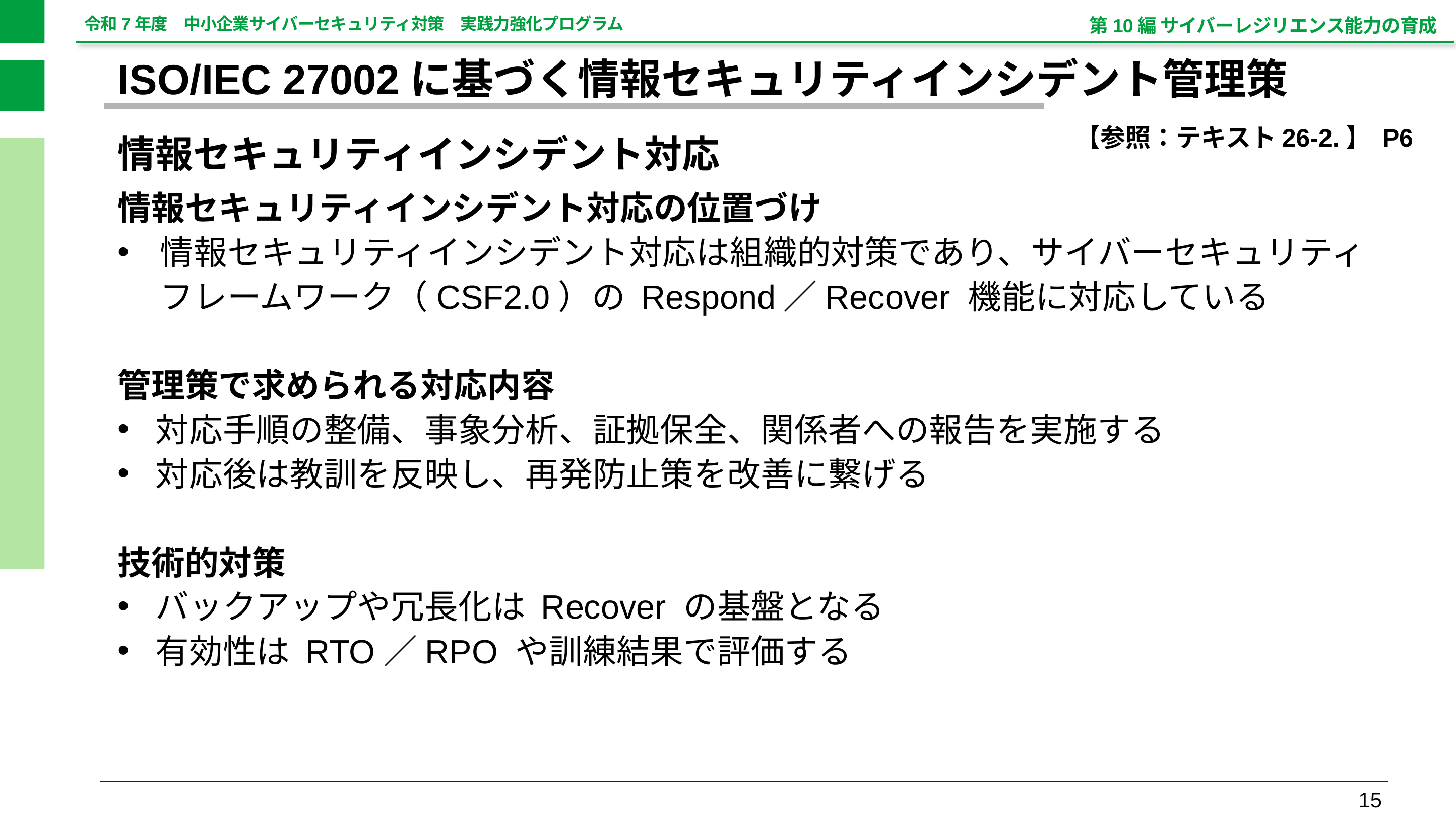

第10編 サイバーレジリエンス能力の育成
ISO/IEC 27002に基づく情報セキュリティインシデント管理策
【参照：テキスト26-2.】 P6
情報セキュリティインシデント対応
情報セキュリティインシデント対応の位置づけ
情報セキュリティインシデント対応は組織的対策であり、サイバーセキュリティフレームワーク（CSF2.0）の Respond／Recover 機能に対応している

管理策で求められる対応内容
対応手順の整備、事象分析、証拠保全、関係者への報告を実施する
対応後は教訓を反映し、再発防止策を改善に繋げる

技術的対策
バックアップや冗長化は Recover の基盤となる
有効性は RTO／RPO や訓練結果で評価する